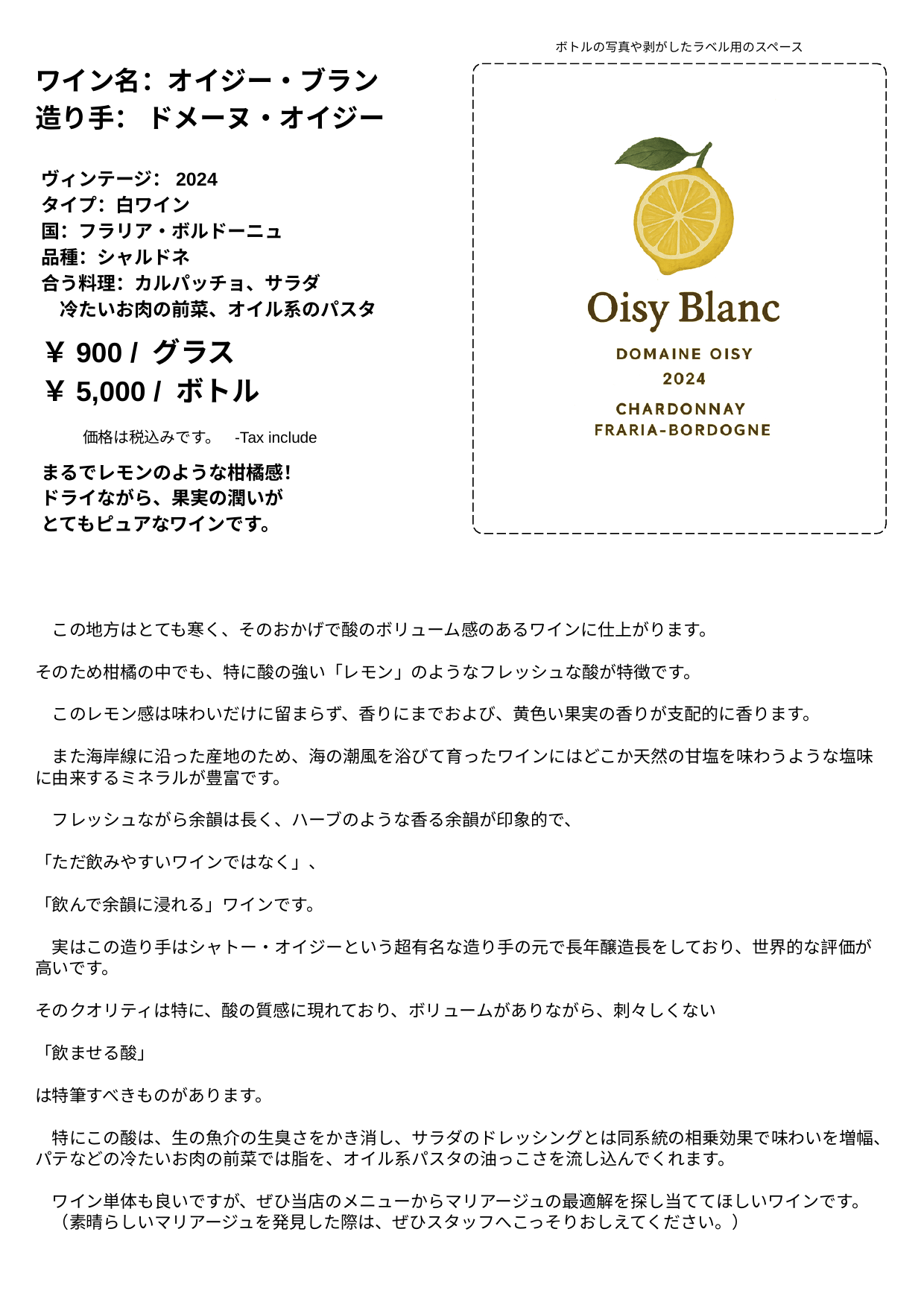

ボトルの写真や剥がしたラベル用のスペース
ワイン名：オイジー・ブラン
造り手： ドメーヌ・オイジー

ヴィンテージ：2024
タイプ：白ワイン
国：フラリア・ボルドーニュ
品種：シャルドネ
合う料理：カルパッチョ、サラダ
　冷たいお肉の前菜、オイル系のパスタ
￥900 / グラス
￥5,000 / ボトル
価格は税込みです。   -Tax include
まるでレモンのような柑橘感！
ドライながら、果実の潤いが
とてもピュアなワインです。
　この地方はとても寒く、そのおかげで酸のボリューム感のあるワインに仕上がります。

そのため柑橘の中でも、特に酸の強い「レモン」のようなフレッシュな酸が特徴です。

　このレモン感は味わいだけに留まらず、香りにまでおよび、黄色い果実の香りが支配的に香ります。

　また海岸線に沿った産地のため、海の潮風を浴びて育ったワインにはどこか天然の甘塩を味わうような塩味に由来するミネラルが豊富です。

　フレッシュながら余韻は長く、ハーブのような香る余韻が印象的で、

「ただ飲みやすいワインではなく」、

「飲んで余韻に浸れる」ワインです。

　実はこの造り手はシャトー・オイジーという超有名な造り手の元で長年醸造長をしており、世界的な評価が高いです。

そのクオリティは特に、酸の質感に現れており、ボリュームがありながら、刺々しくない

「飲ませる酸」

は特筆すべきものがあります。

　特にこの酸は、生の魚介の生臭さをかき消し、サラダのドレッシングとは同系統の相乗効果で味わいを増幅、パテなどの冷たいお肉の前菜では脂を、オイル系パスタの油っこさを流し込んでくれます。

　ワイン単体も良いですが、ぜひ当店のメニューからマリアージュの最適解を探し当ててほしいワインです。
　（素晴らしいマリアージュを発見した際は、ぜひスタッフへこっそりおしえてください。）